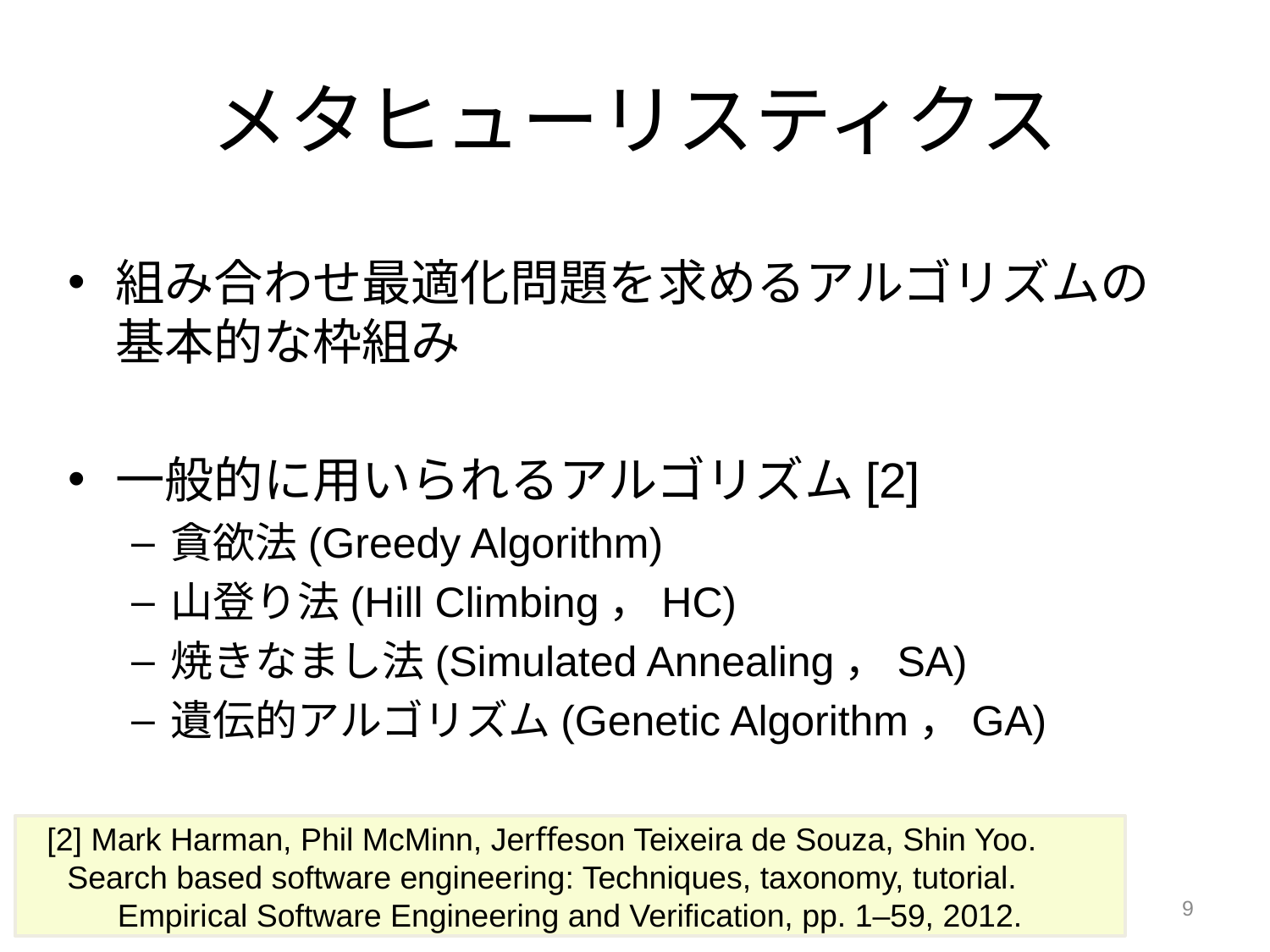

# メタヒューリスティクス
組み合わせ最適化問題を求めるアルゴリズムの基本的な枠組み

一般的に用いられるアルゴリズム[2]
貪欲法(Greedy Algorithm)
山登り法(Hill Climbing，HC)
焼きなまし法(Simulated Annealing，SA)
遺伝的アルゴリズム(Genetic Algorithm，GA)
[2] Mark Harman, Phil McMinn, Jerﬀeson Teixeira de Souza, Shin Yoo. 　Search based software engineering: Techniques, taxonomy, tutorial. 　Empirical Software Engineering and Veriﬁcation, pp. 1–59, 2012.
9